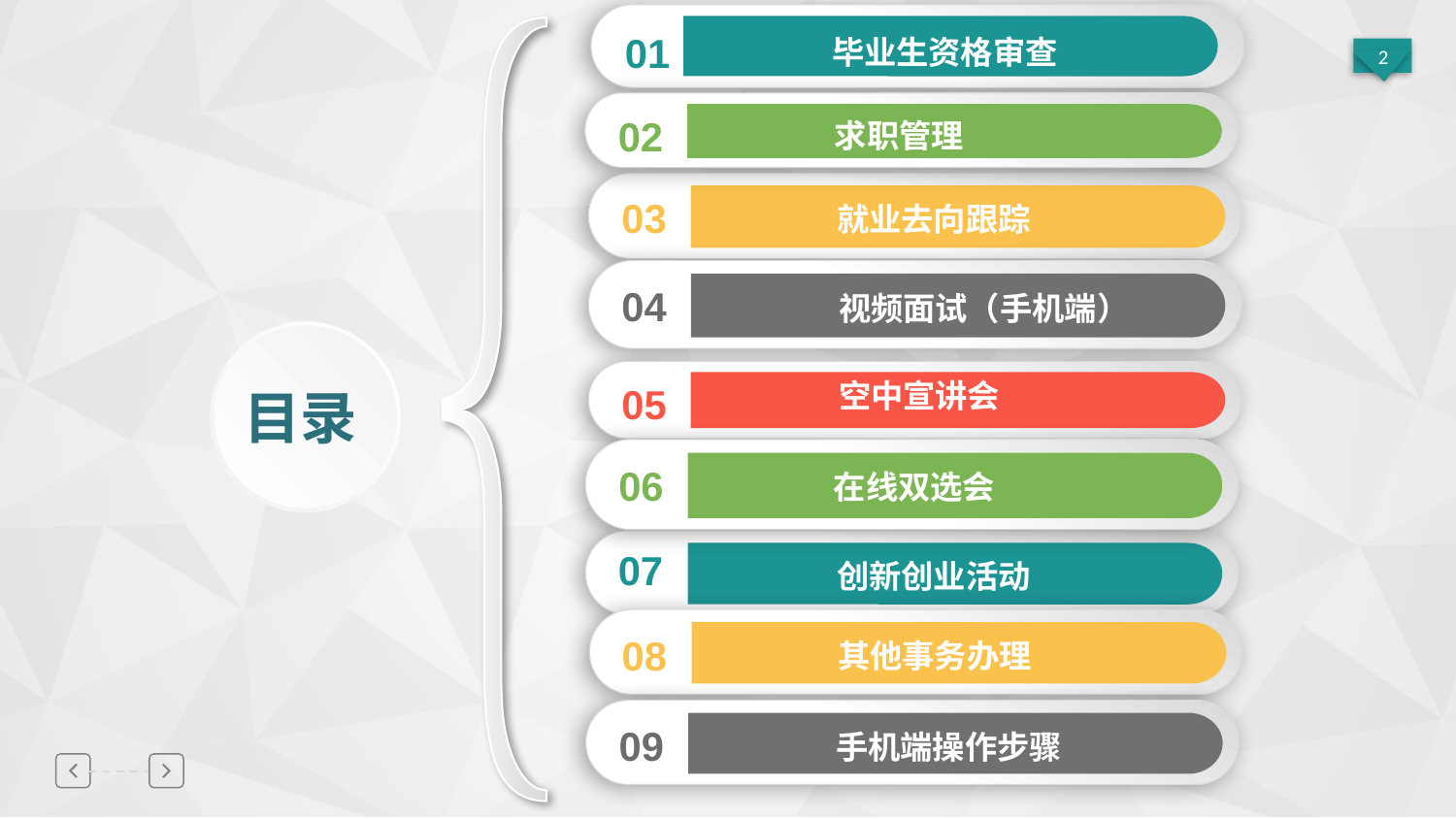

01
     毕业生资格审查

02
  求职管理

03
  就业去向跟踪

04
  视频面试（手机端）

  空中宣讲会
05

目录

06
  在线双选会

07

  创新创业活动

08
  其他事务办理

09
  手机端操作步骤